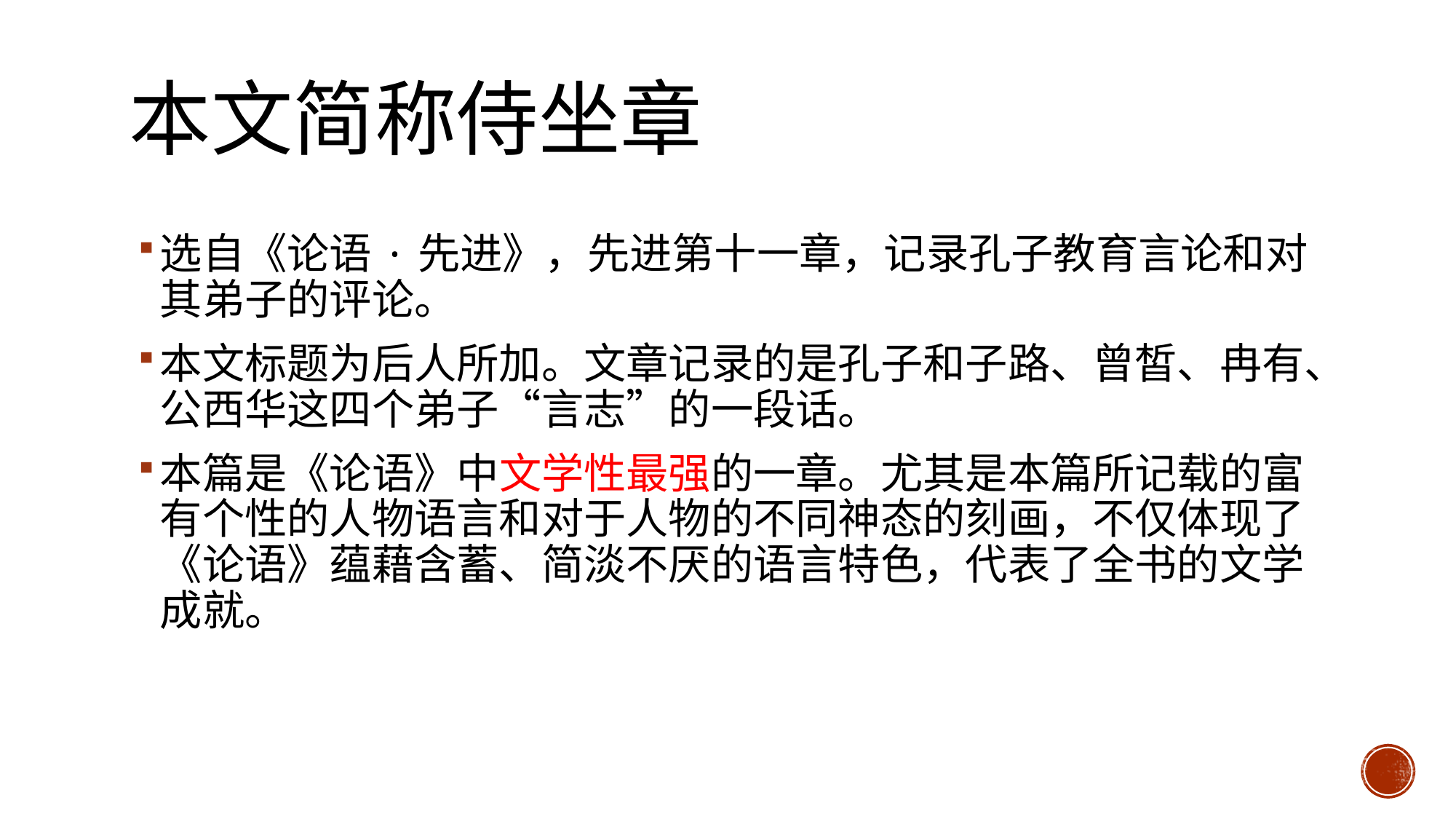

# 本文简称侍坐章
选自《论语·先进》，先进第十一章，记录孔子教育言论和对其弟子的评论。
本文标题为后人所加。文章记录的是孔子和子路、曾皙、冉有、公西华这四个弟子“言志”的一段话。
本篇是《论语》中文学性最强的一章。尤其是本篇所记载的富有个性的人物语言和对于人物的不同神态的刻画，不仅体现了《论语》蕴藉含蓄、简淡不厌的语言特色，代表了全书的文学成就。